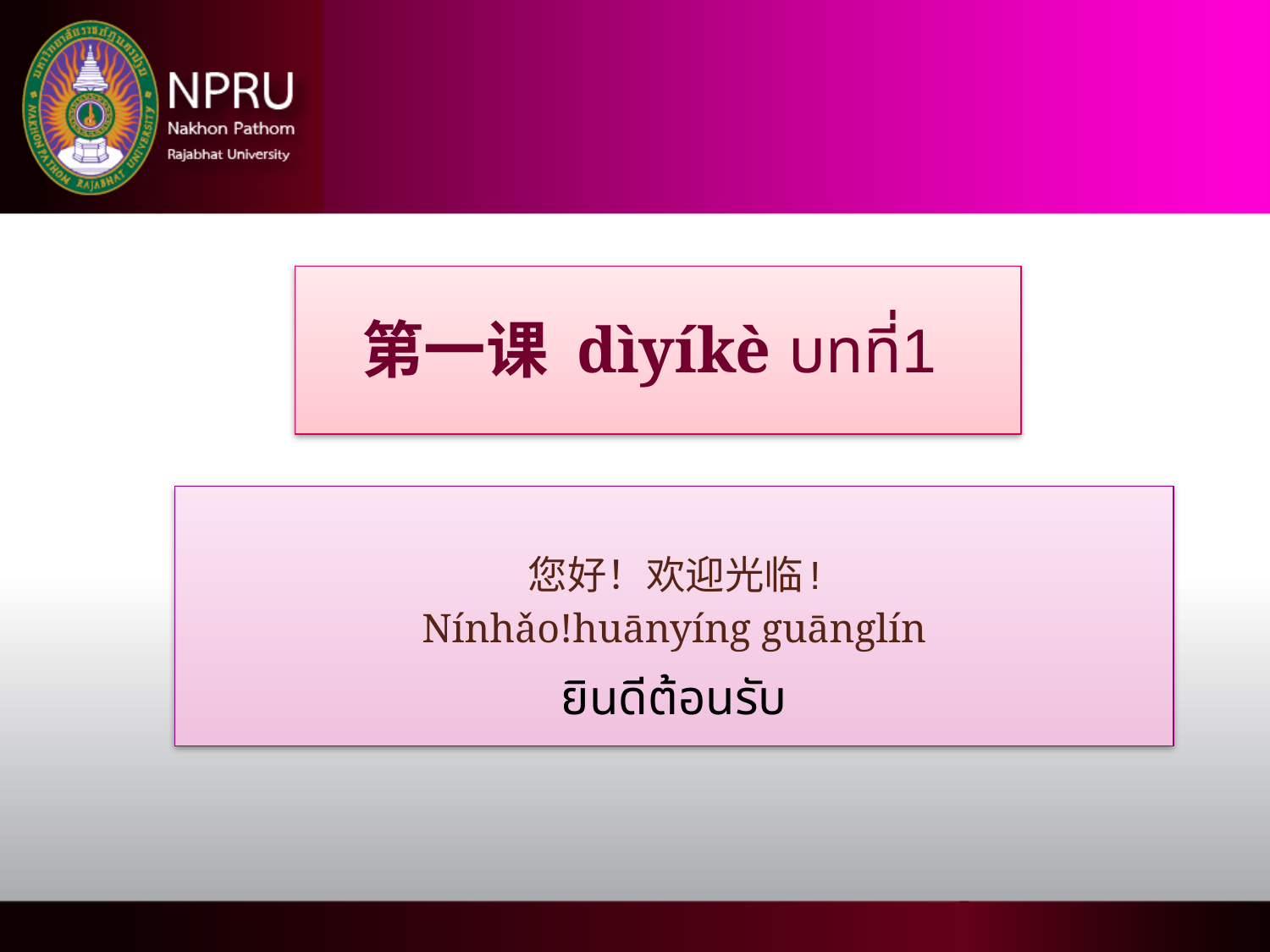

# 第一课 dìyíkè บทที่1

您好！欢迎光临!
Nínhǎo!huānyíng guānglín
ยินดีต้อนรับ